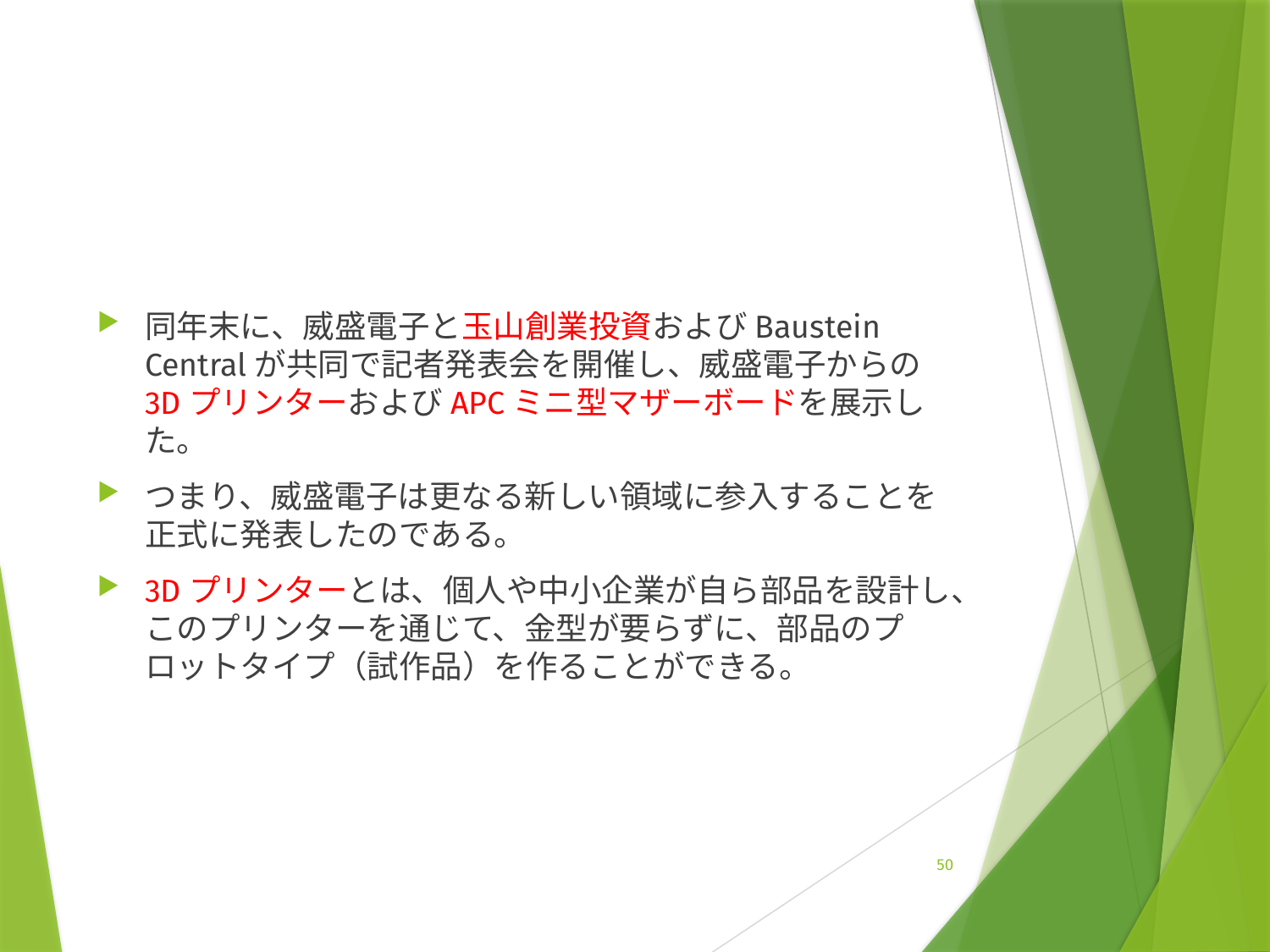

#
同年末に、威盛電子と玉山創業投資およびBaustein Centralが共同で記者発表会を開催し、威盛電子からの3DプリンターおよびAPCミニ型マザーボードを展示した。
つまり、威盛電子は更なる新しい領域に参入することを正式に発表したのである。
3Dプリンターとは、個人や中小企業が自ら部品を設計し、このプリンターを通じて、金型が要らずに、部品のプロットタイプ（試作品）を作ることができる。

50